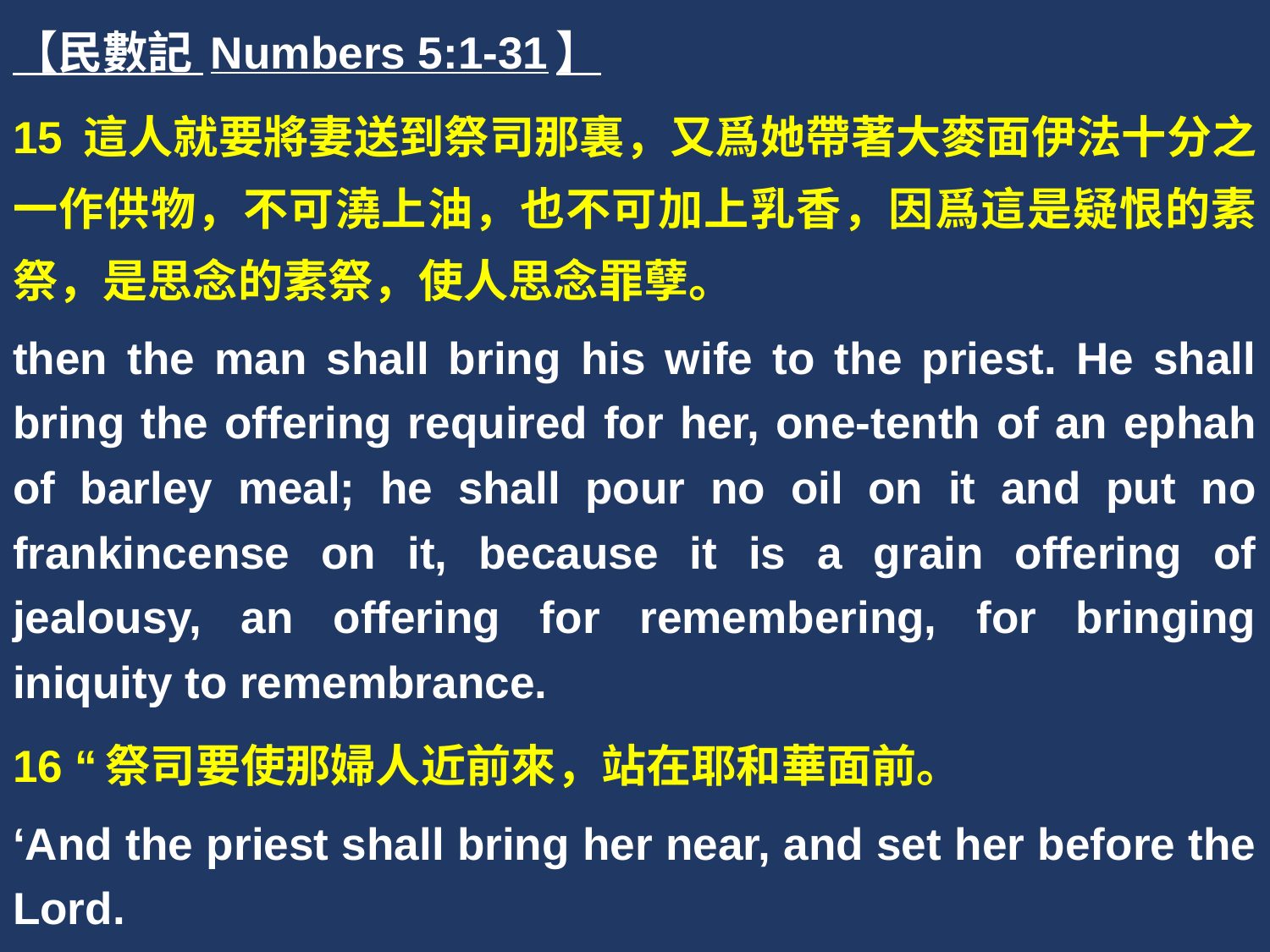

【民數記 Numbers 5:1-31】
15 這人就要將妻送到祭司那裏，又爲她帶著大麥面伊法十分之一作供物，不可澆上油，也不可加上乳香，因爲這是疑恨的素祭，是思念的素祭，使人思念罪孽。
then the man shall bring his wife to the priest. He shall bring the offering required for her, one-tenth of an ephah of barley meal; he shall pour no oil on it and put no frankincense on it, because it is a grain offering of jealousy, an offering for remembering, for bringing iniquity to remembrance.
16 “祭司要使那婦人近前來，站在耶和華面前。
‘And the priest shall bring her near, and set her before the Lord.